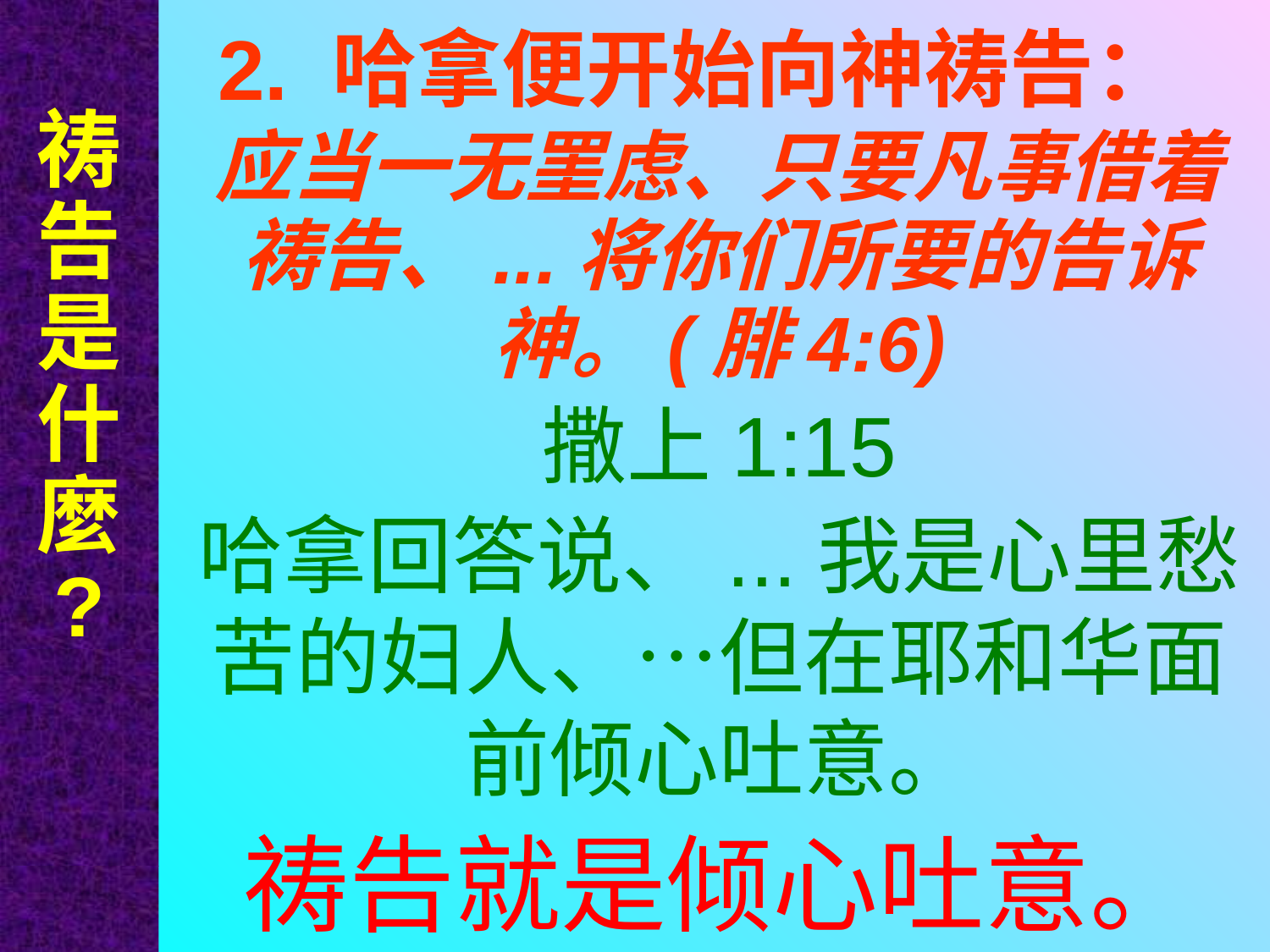

祷告是什麼
?

# 2. 哈拿便开始向神祷告：
应当一无罣虑、只要凡事借着祷告、...将你们所要的告诉神。(腓4:6)
撒上1:15
哈拿回答说、...我是心里愁苦的妇人、…但在耶和华面前倾心吐意。
祷告就是倾心吐意。